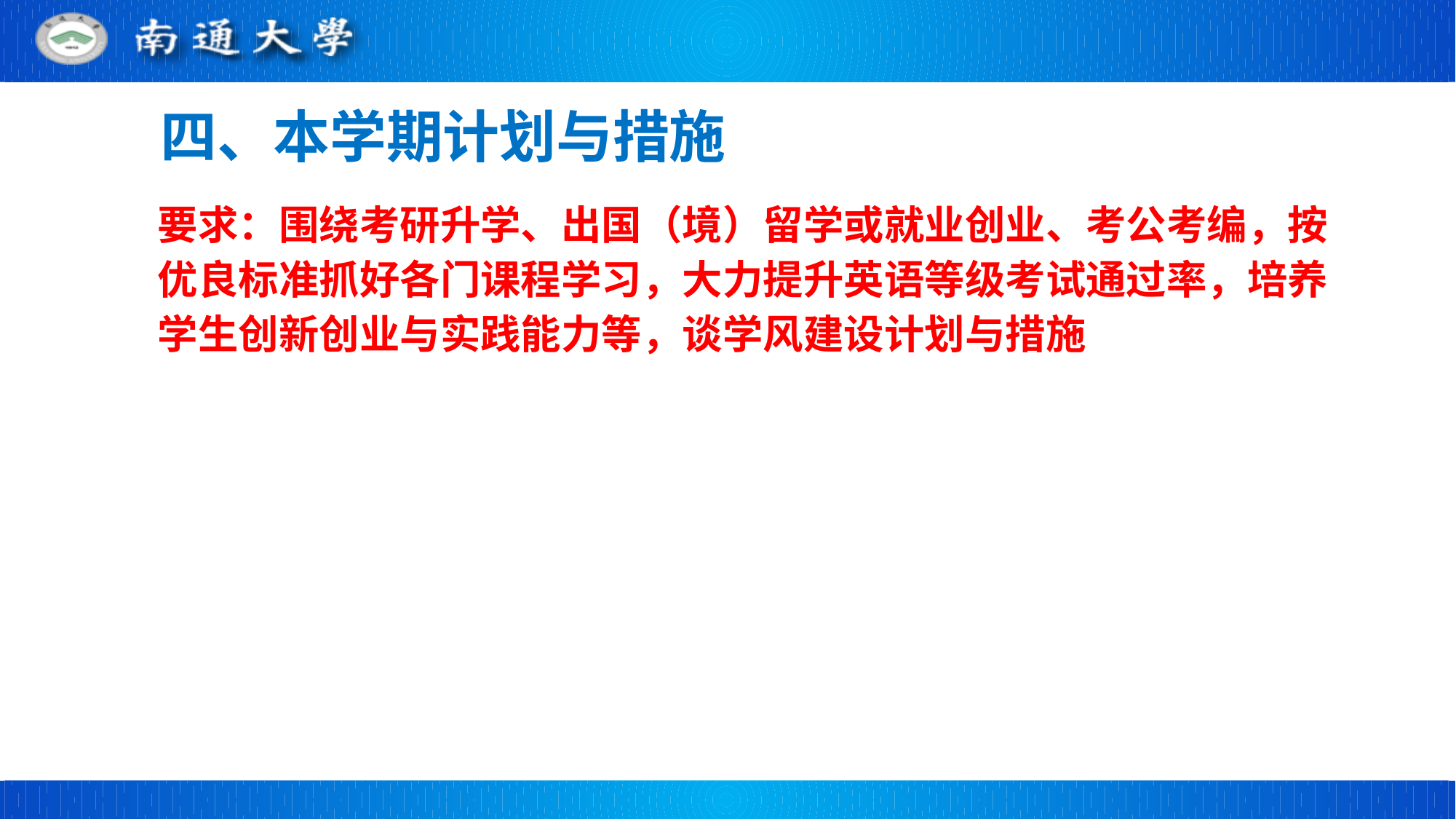

# 四、本学期计划与措施
要求：围绕考研升学、出国（境）留学或就业创业、考公考编，按优良标准抓好各门课程学习，大力提升英语等级考试通过率，培养学生创新创业与实践能力等，谈学风建设计划与措施